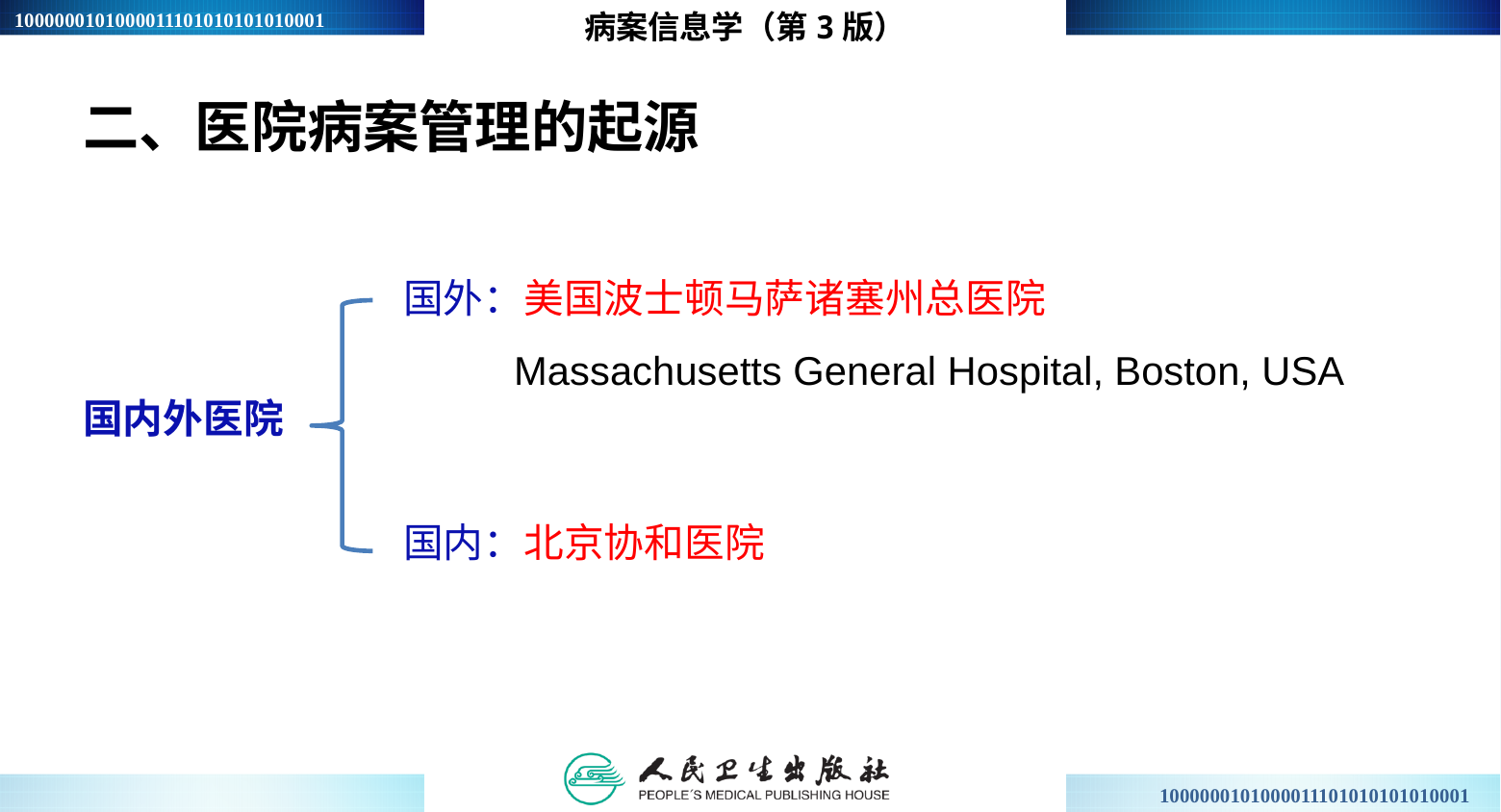

病案信息学（第3版）
二、医院病案管理的起源
国外：美国波士顿马萨诸塞州总医院
          Massachusetts General Hospital, Boston, USA

国内外医院
国内：北京协和医院